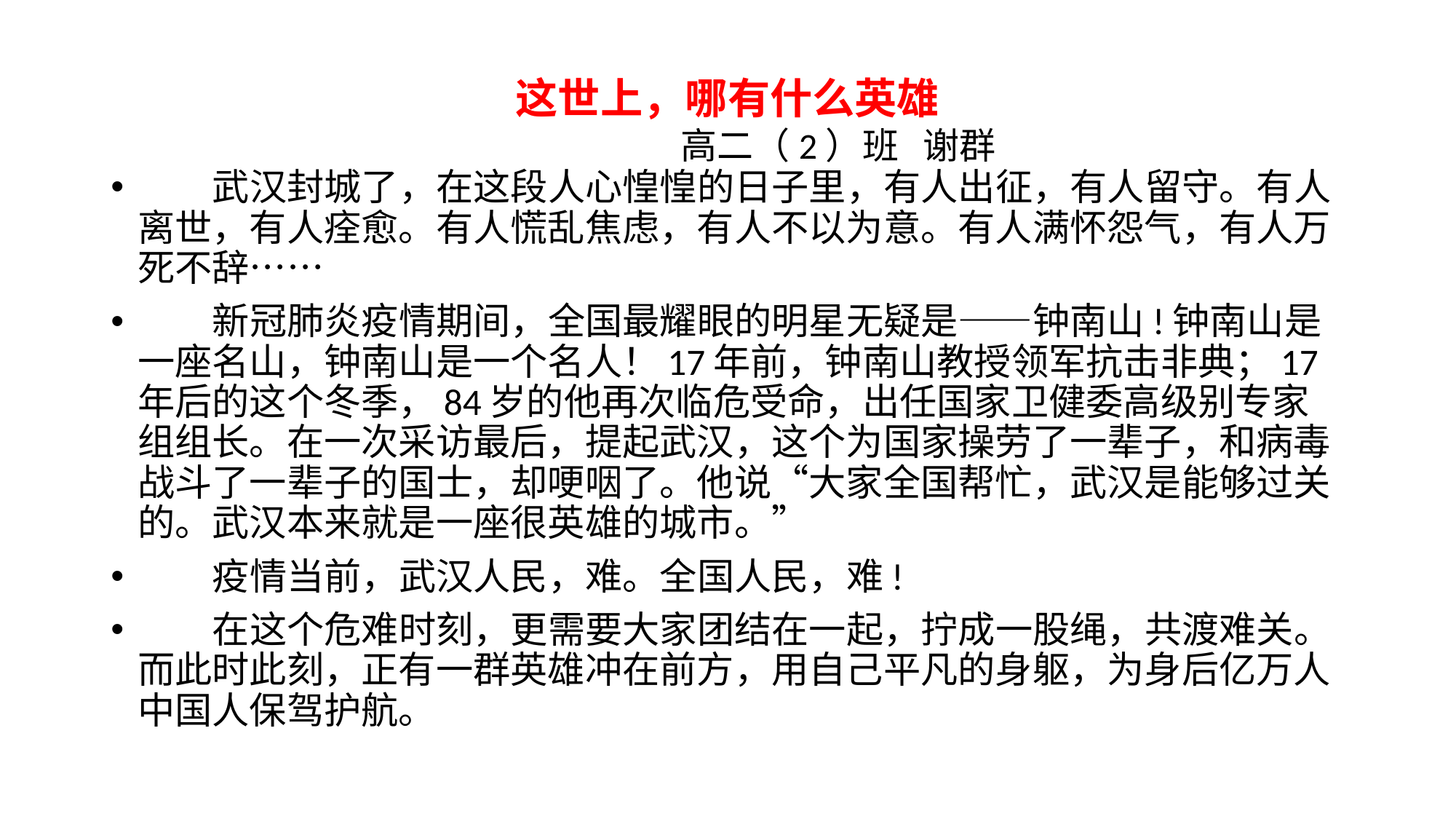

# 这世上，哪有什么英雄 高二（2）班   谢群
        武汉封城了，在这段人心惶惶的日子里，有人出征，有人留守。有人离世，有人痊愈。有人慌乱焦虑，有人不以为意。有人满怀怨气，有人万死不辞……
        新冠肺炎疫情期间，全国最耀眼的明星无疑是——钟南山!钟南山是一座名山，钟南山是一个名人！17年前，钟南山教授领军抗击非典；17年后的这个冬季，84岁的他再次临危受命，出任国家卫健委高级别专家组组长。在一次采访最后，提起武汉，这个为国家操劳了一辈子，和病毒战斗了一辈子的国士，却哽咽了。他说“大家全国帮忙，武汉是能够过关的。武汉本来就是一座很英雄的城市。”
        疫情当前，武汉人民，难。全国人民，难!
        在这个危难时刻，更需要大家团结在一起，拧成一股绳，共渡难关。而此时此刻，正有一群英雄冲在前方，用自己平凡的身躯，为身后亿万人中国人保驾护航。